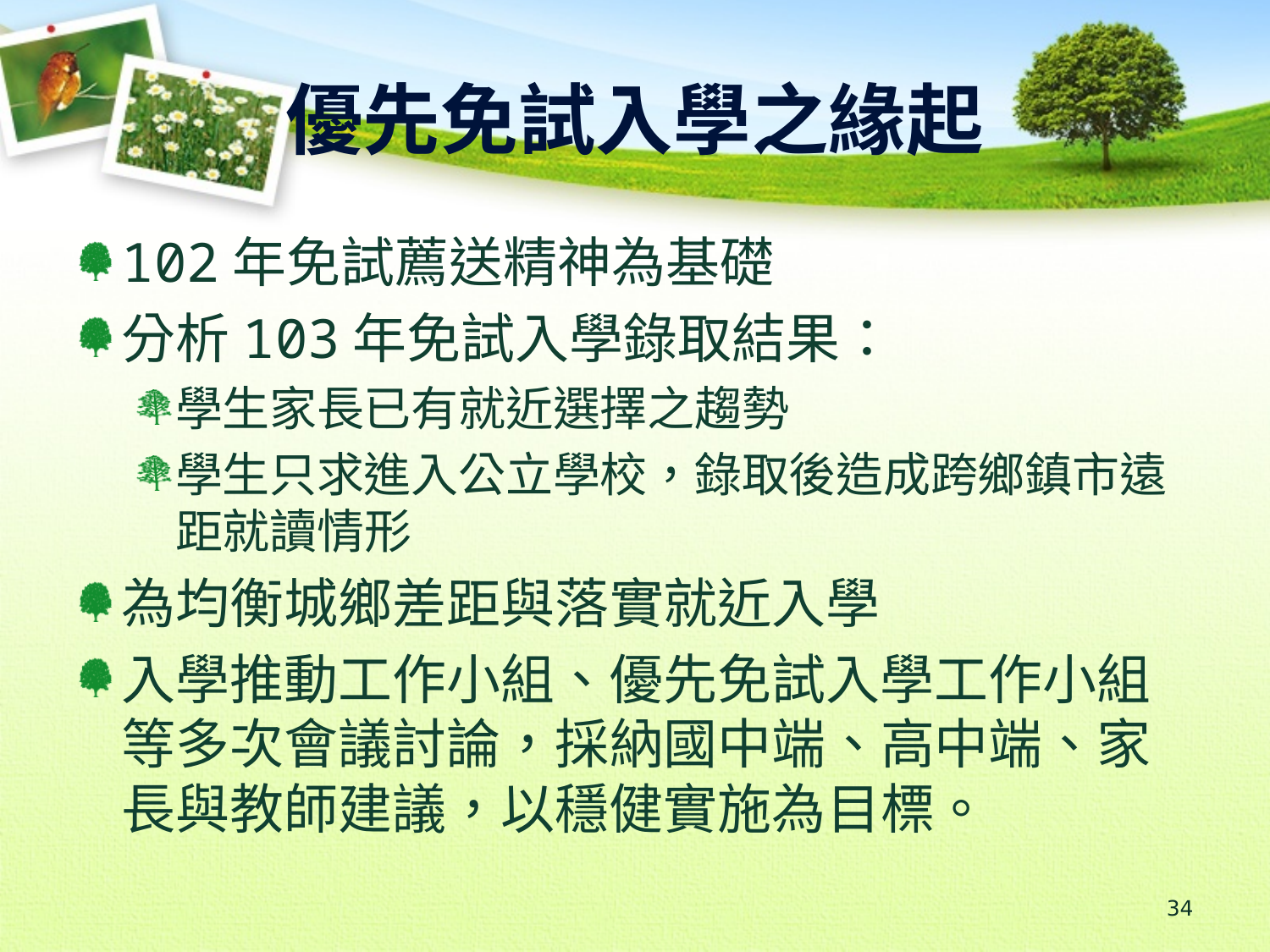

# 優先免試入學之緣起
102年免試薦送精神為基礎
分析103年免試入學錄取結果：
學生家長已有就近選擇之趨勢
學生只求進入公立學校，錄取後造成跨鄉鎮市遠距就讀情形
為均衡城鄉差距與落實就近入學
入學推動工作小組、優先免試入學工作小組等多次會議討論，採納國中端、高中端、家長與教師建議，以穩健實施為目標。

34